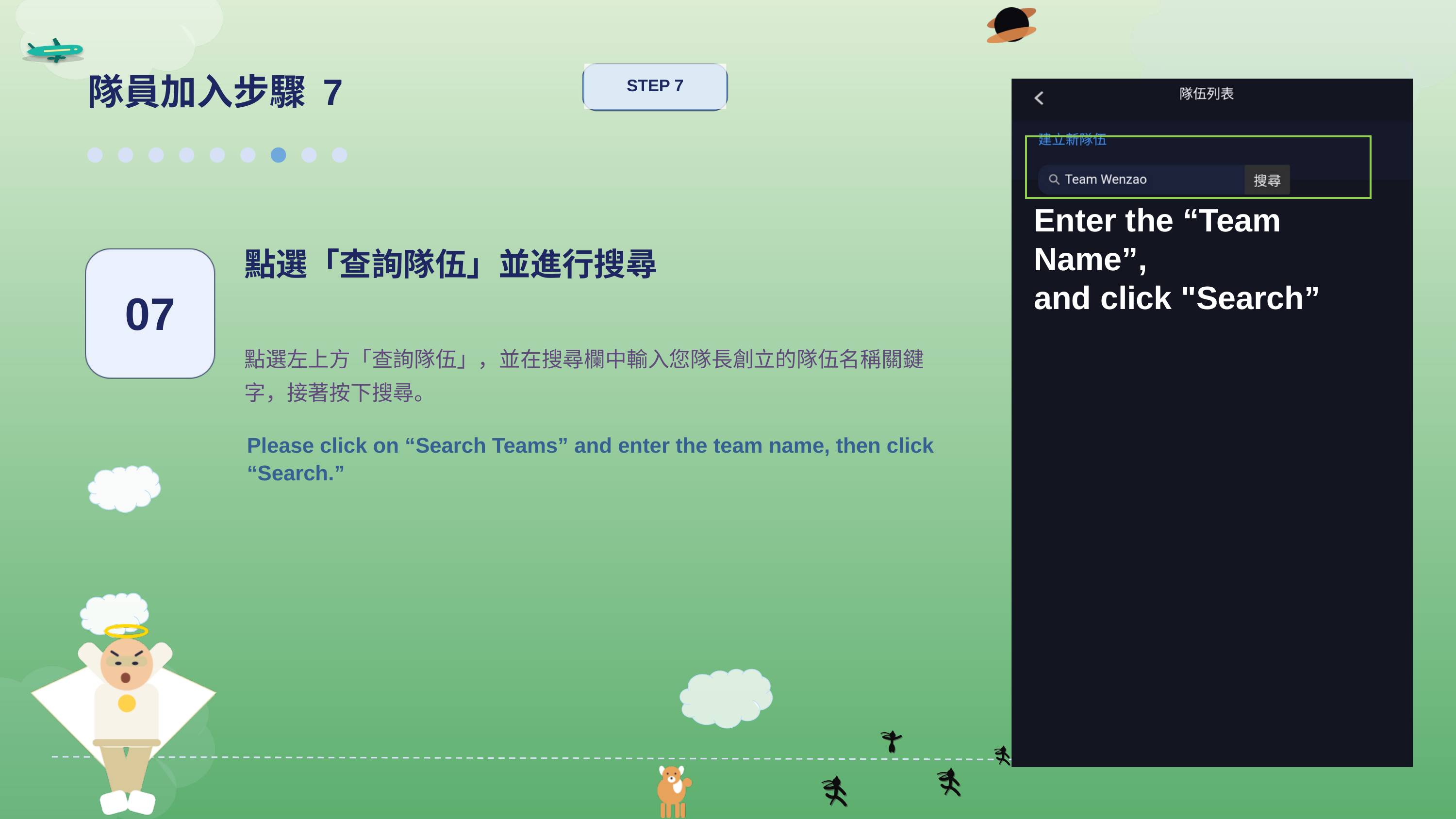

隊員加入步驟 7

STEP 7

Enter the “Team Name”,
and click "Search”
點選「查詢隊伍」並進行搜尋

07

點選左上方「查詢隊伍」，並在搜尋欄中輸入您隊長創立的隊伍名稱關鍵字，接著按下搜尋。

Please click on “Search Teams” and enter the team name, then click “Search.”